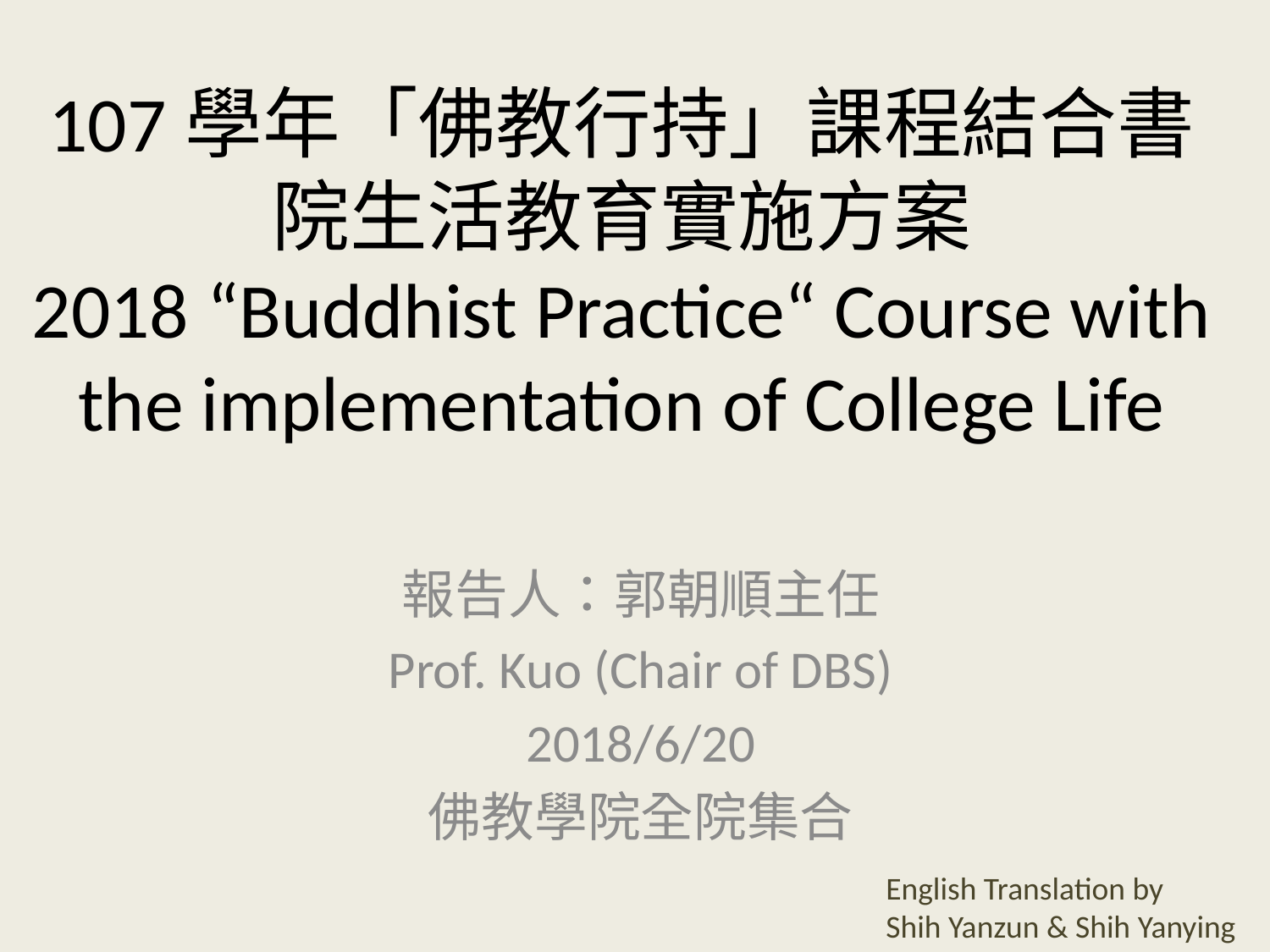

# 107學年「佛教行持」課程結合書院生活教育實施方案 2018 “Buddhist Practice“ Course with the implementation of College Life
報告人：郭朝順主任
Prof. Kuo (Chair of DBS)
2018/6/20
佛教學院全院集合
English Translation by
Shih Yanzun & Shih Yanying